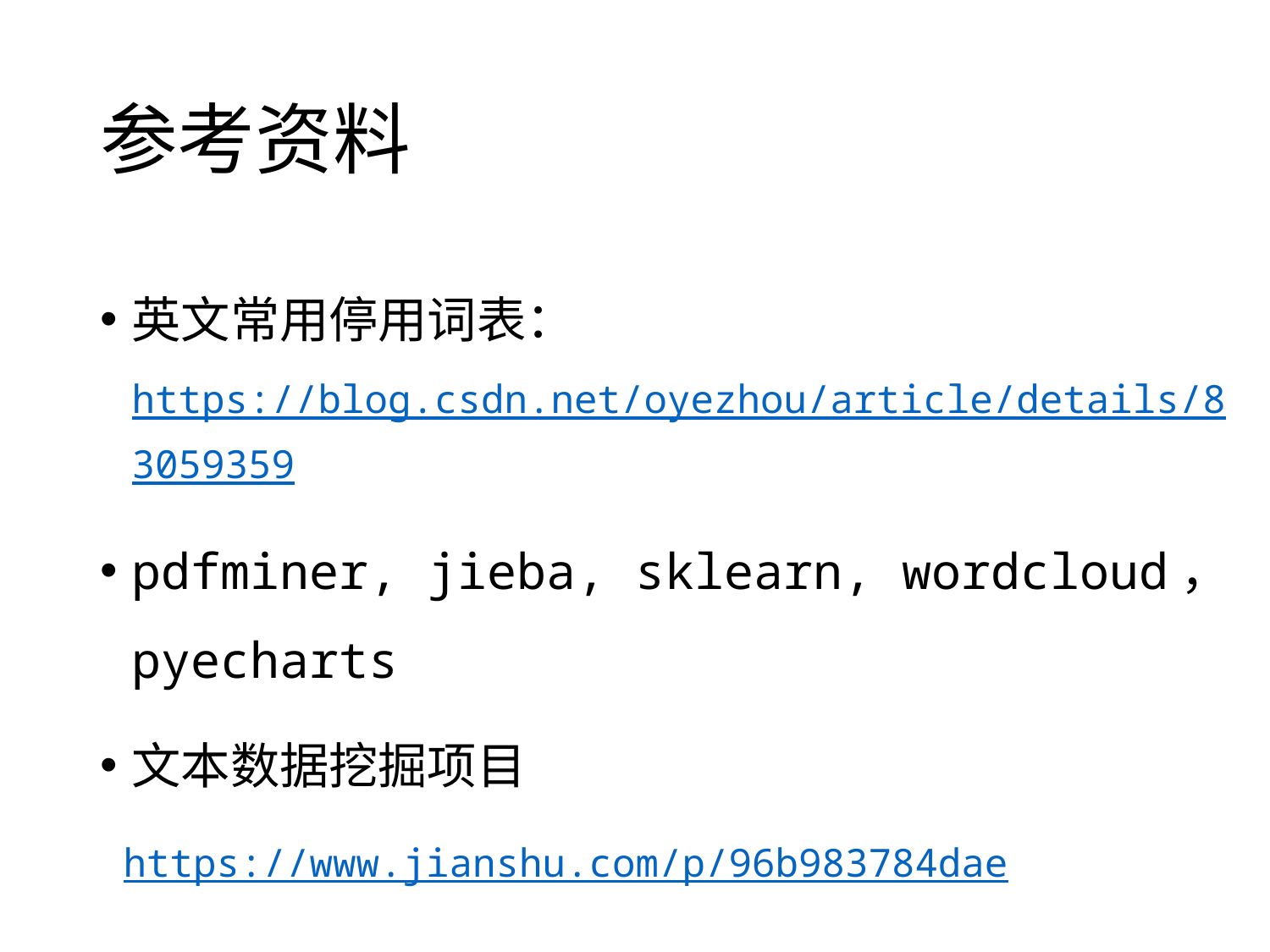

# 参考资料
英文常用停用词表：https://blog.csdn.net/oyezhou/article/details/83059359
pdfminer, jieba, sklearn, wordcloud，pyecharts
文本数据挖掘项目
 https://www.jianshu.com/p/96b983784dae